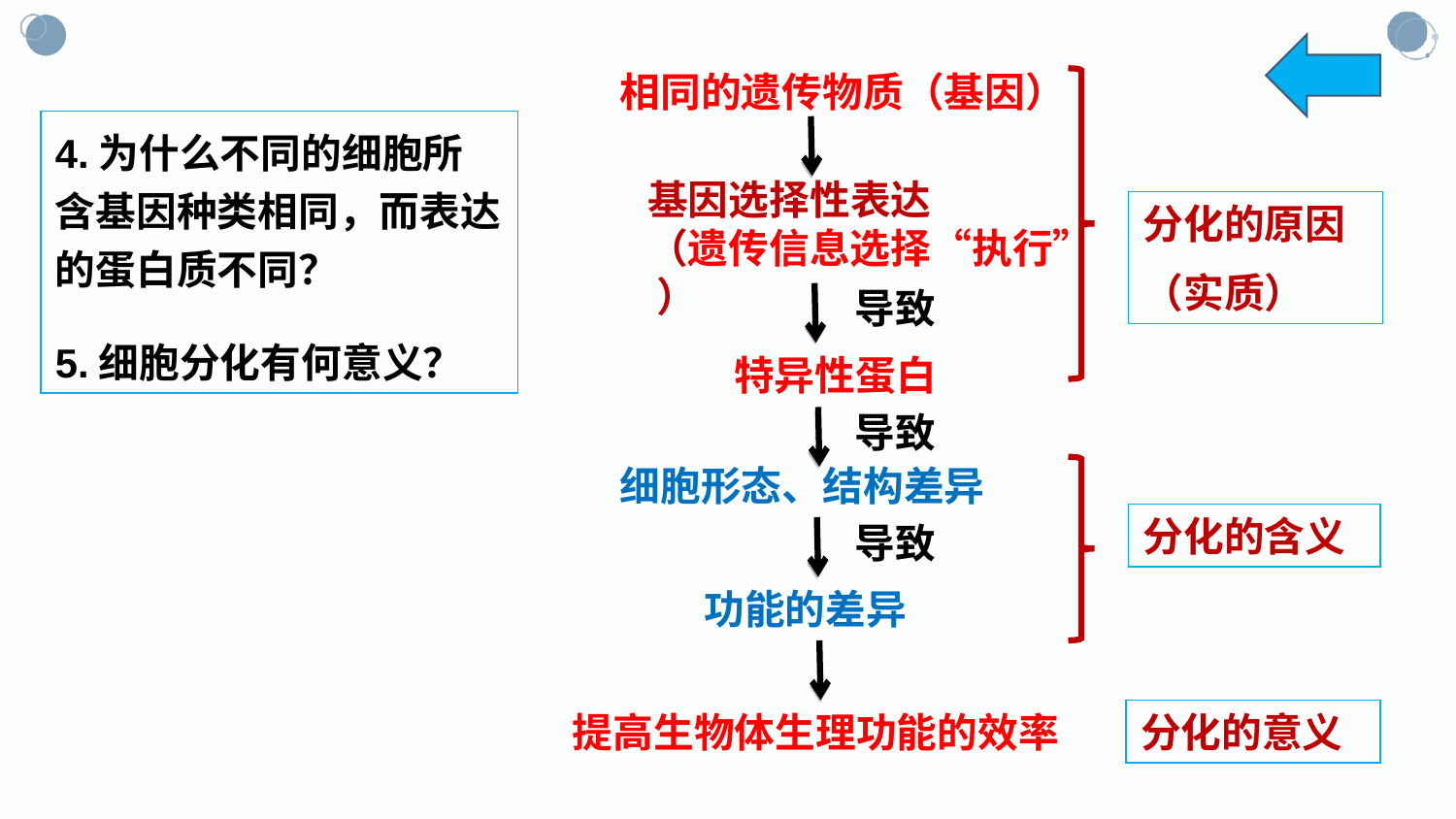

相同的遗传物质（基因）

4.为什么不同的细胞所含基因种类相同，而表达的蛋白质不同？
5.细胞分化有何意义？
基因选择性表达
（遗传信息选择“执行” ）
分化的原因
（实质）
导致
特异性蛋白
导致
细胞形态、结构差异

分化的含义
导致
功能的差异
提高生物体生理功能的效率
分化的意义